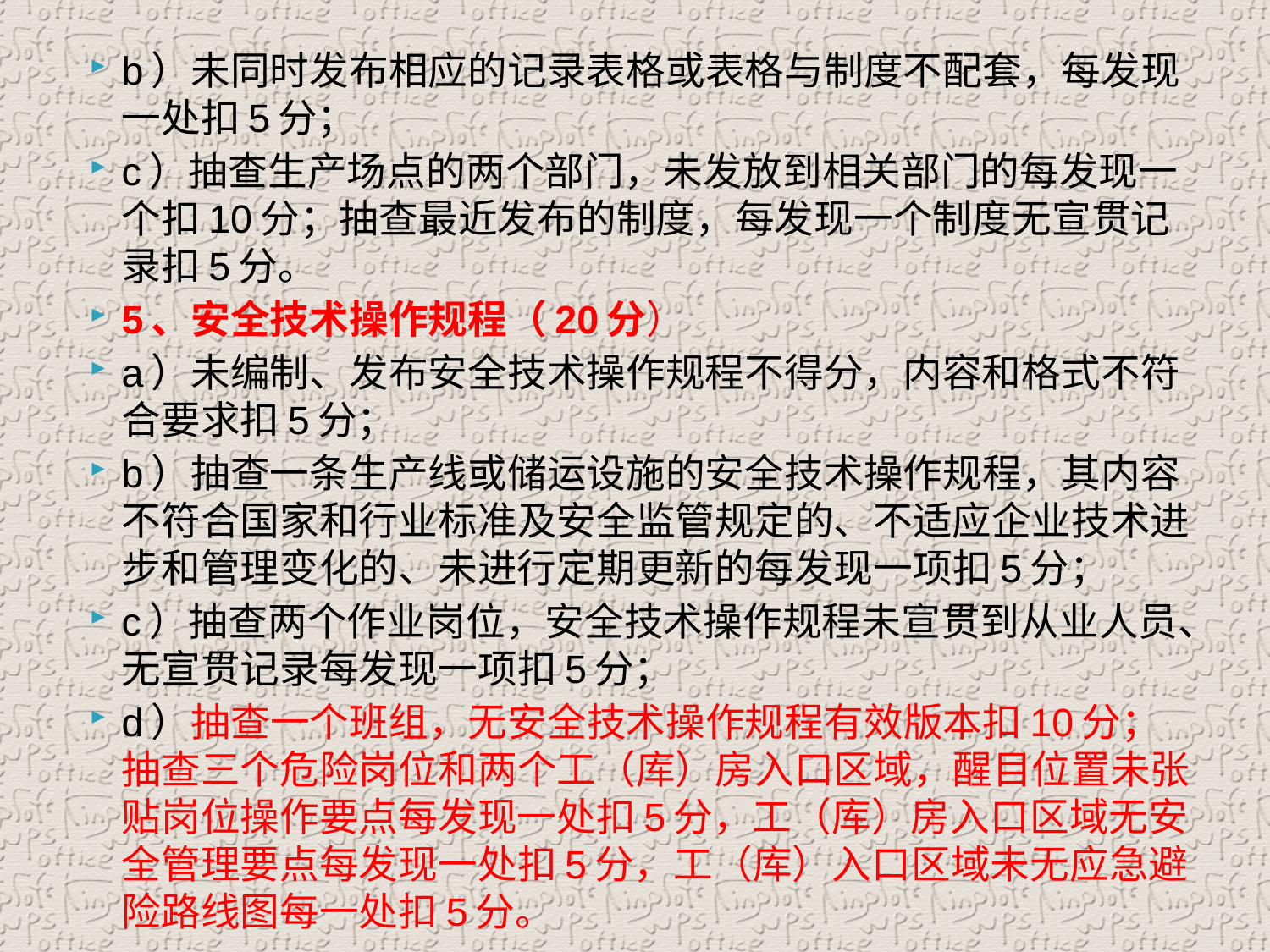

b）未同时发布相应的记录表格或表格与制度不配套，每发现一处扣5分；
c）抽查生产场点的两个部门，未发放到相关部门的每发现一个扣10分；抽查最近发布的制度，每发现一个制度无宣贯记录扣5分。
5、安全技术操作规程（20分）
a）未编制、发布安全技术操作规程不得分，内容和格式不符合要求扣5分；
b）抽查一条生产线或储运设施的安全技术操作规程，其内容不符合国家和行业标准及安全监管规定的、不适应企业技术进步和管理变化的、未进行定期更新的每发现一项扣5分；
c）抽查两个作业岗位，安全技术操作规程未宣贯到从业人员、无宣贯记录每发现一项扣5分；
d）抽查一个班组，无安全技术操作规程有效版本扣10分；抽查三个危险岗位和两个工（库）房入口区域，醒目位置未张贴岗位操作要点每发现一处扣5分，工（库）房入口区域无安全管理要点每发现一处扣5分，工（库）入口区域未无应急避险路线图每一处扣5分。